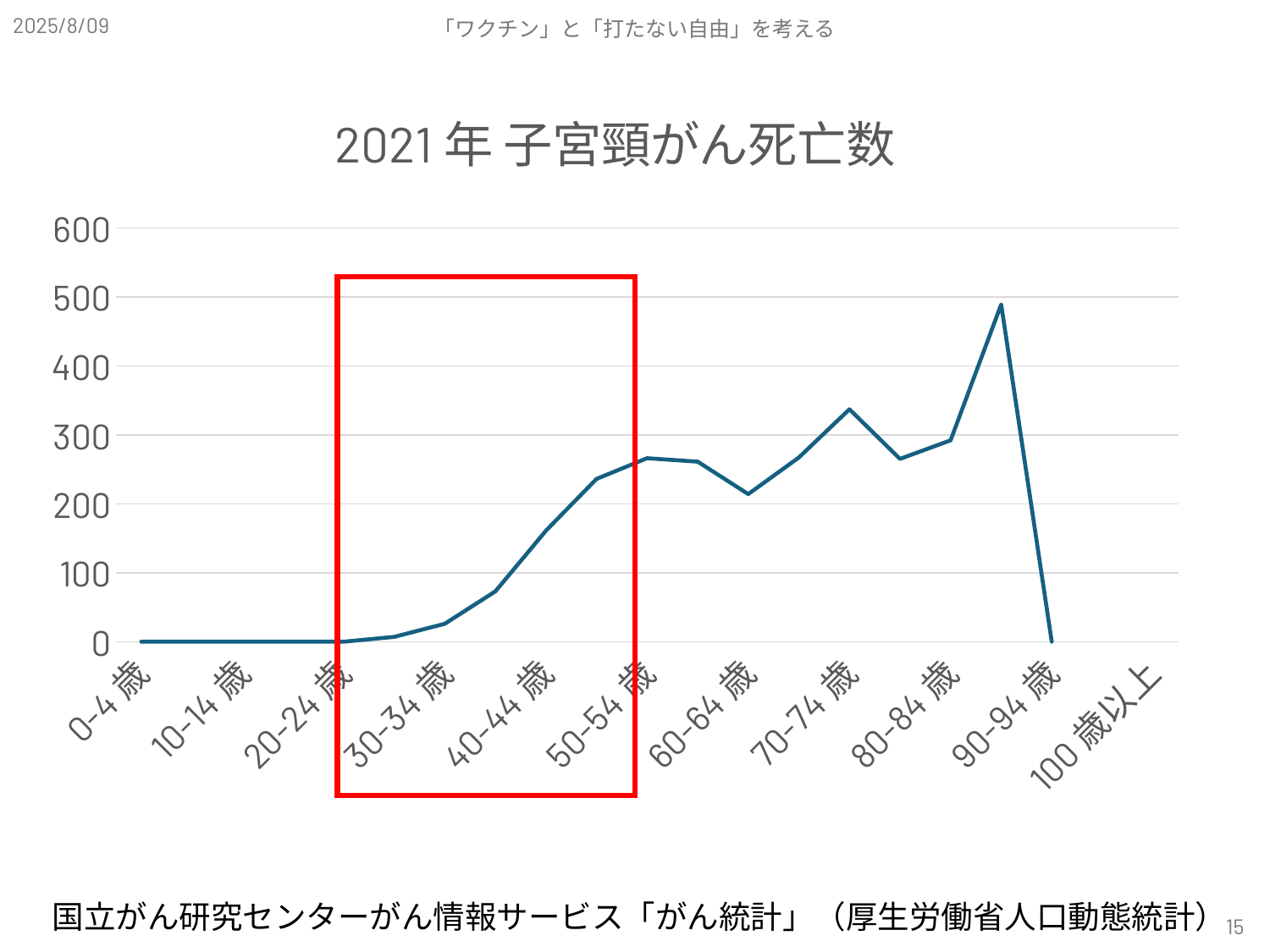

2025/8/09
「ワクチン」と「打たない自由」を考える

### Chart: 2021年 子宮頸がん死亡数

| Category | 2021年 |
|---|---|
| 0-4歳 | 0.0 |
| 5-9歳 | 0.0 |
| 10-14歳 | 0.0 |
| 15-19歳 | 0.0 |
| 20-24歳 | 0.0 |
| 25-29歳 | 7.0 |
| 30-34歳 | 26.0 |
| 35-39歳 | 73.0 |
| 40-44歳 | 161.0 |
| 45-49歳 | 236.0 |
| 50-54歳 | 266.0 |
| 55-59歳 | 261.0 |
| 60-64歳 | 214.0 |
| 65-69歳 | 267.0 |
| 70-74歳 | 337.0 |
| 75-79歳 | 265.0 |
| 80-84歳 | 292.0 |
| 85-89歳 | 489.0 |
| 90-94歳 | 0.0 |
| 95-99歳 | None |
| 100歳以上 | None |
国立がん研究センターがん情報サービス「がん統計」（厚生労働省人口動態統計）
15